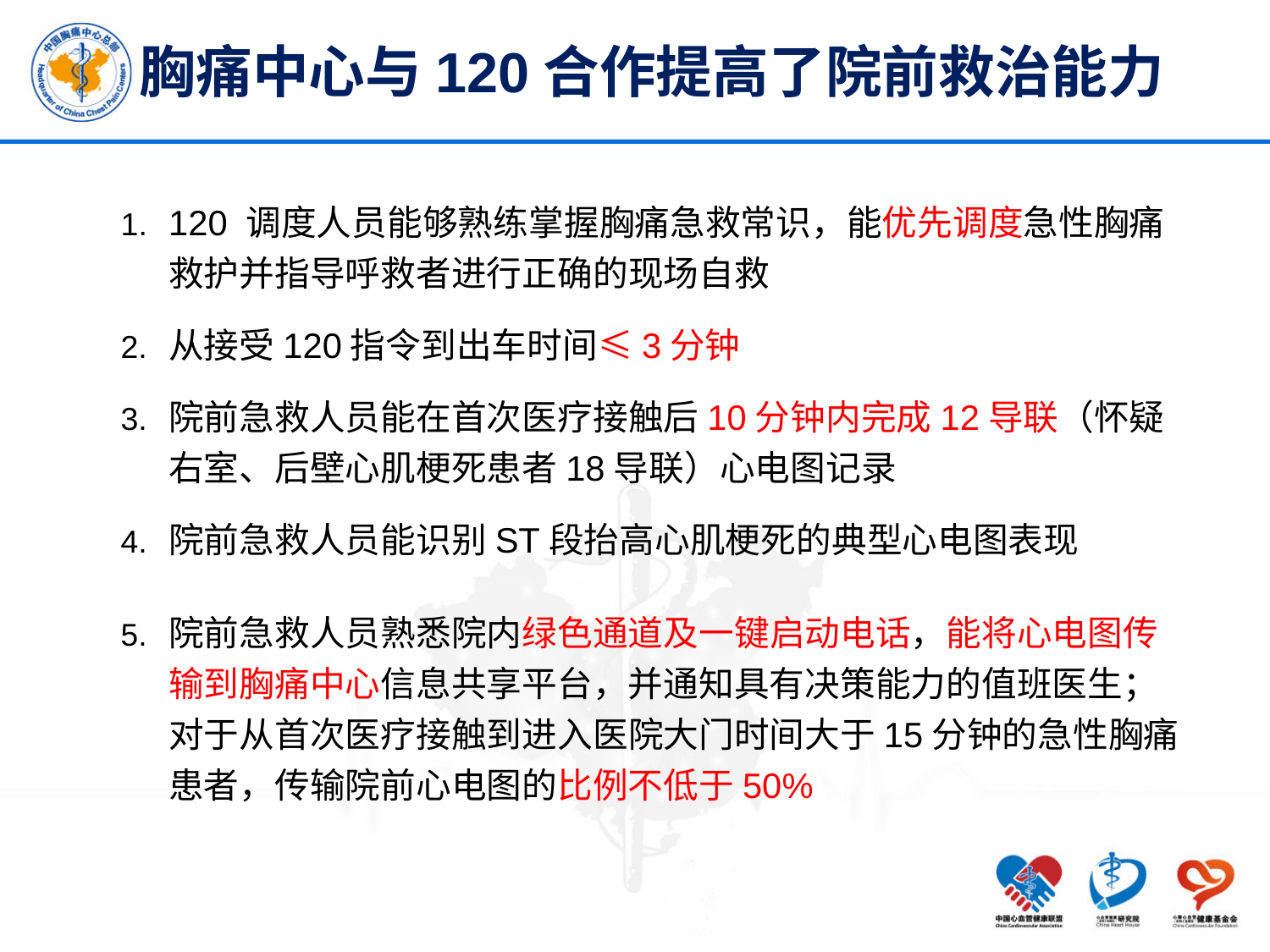

# 胸痛中心与120合作提高了院前救治能力
120 调度人员能够熟练掌握胸痛急救常识，能优先调度急性胸痛救护并指导呼救者进行正确的现场自救
从接受120指令到出车时间≤3分钟
院前急救人员能在首次医疗接触后10分钟内完成12导联（怀疑右室、后壁心肌梗死患者18导联）心电图记录
院前急救人员能识别ST段抬高心肌梗死的典型心电图表现
院前急救人员熟悉院内绿色通道及一键启动电话，能将心电图传输到胸痛中心信息共享平台，并通知具有决策能力的值班医生；对于从首次医疗接触到进入医院大门时间大于15分钟的急性胸痛患者，传输院前心电图的比例不低于50%